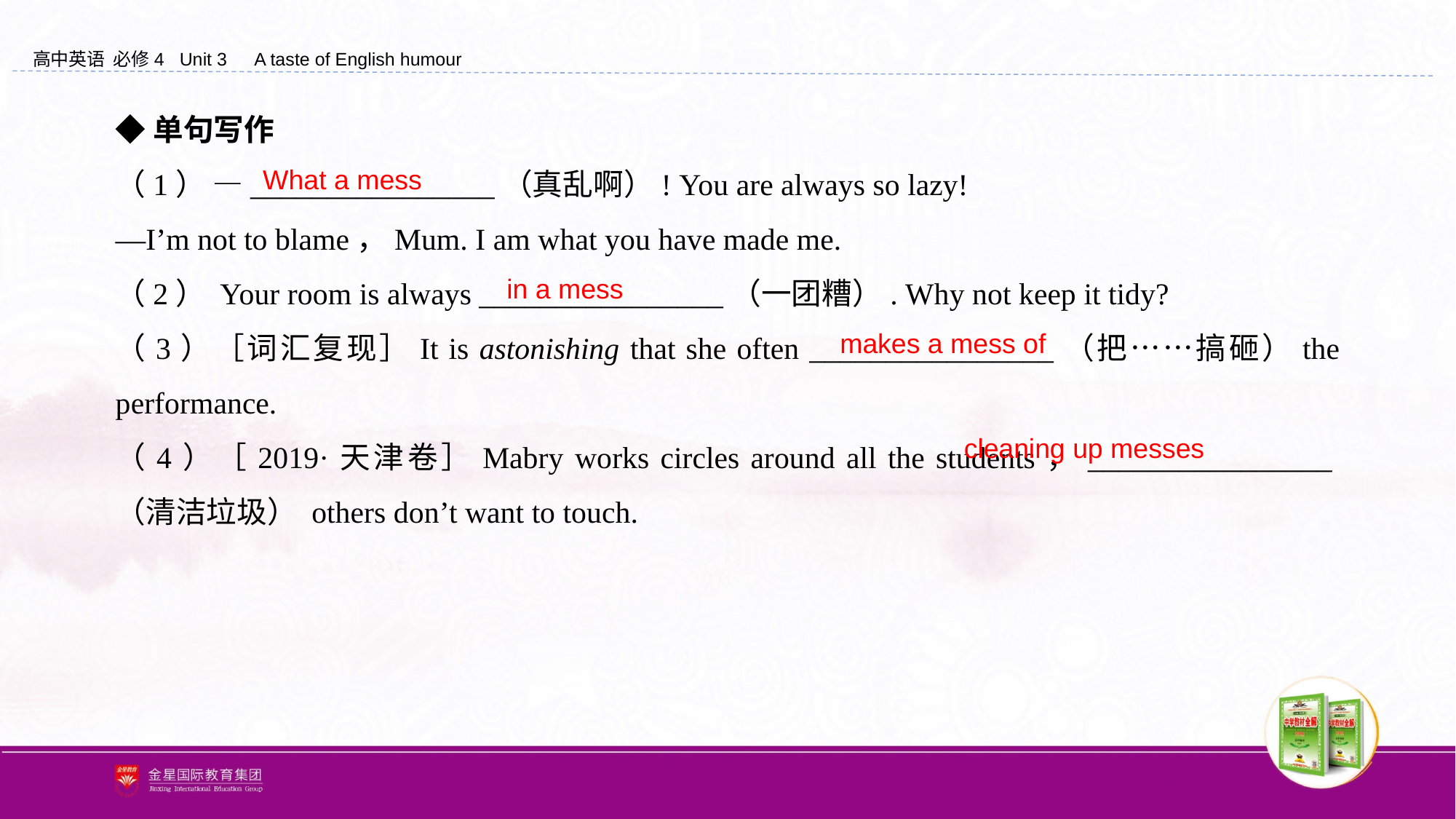

◆单句写作
（1） —________________（真乱啊）! You are always so lazy!
—I’m not to blame，Mum. I am what you have made me.
（2） Your room is always ________________（一团糟）. Why not keep it tidy?
（3）［词汇复现］It is astonishing that she often ________________（把……搞砸）the performance.
（4）［2019·天津卷］Mabry works circles around all the students，________________（清洁垃圾） others don’t want to touch.
What a mess
in a mess
makes a mess of
cleaning up messes